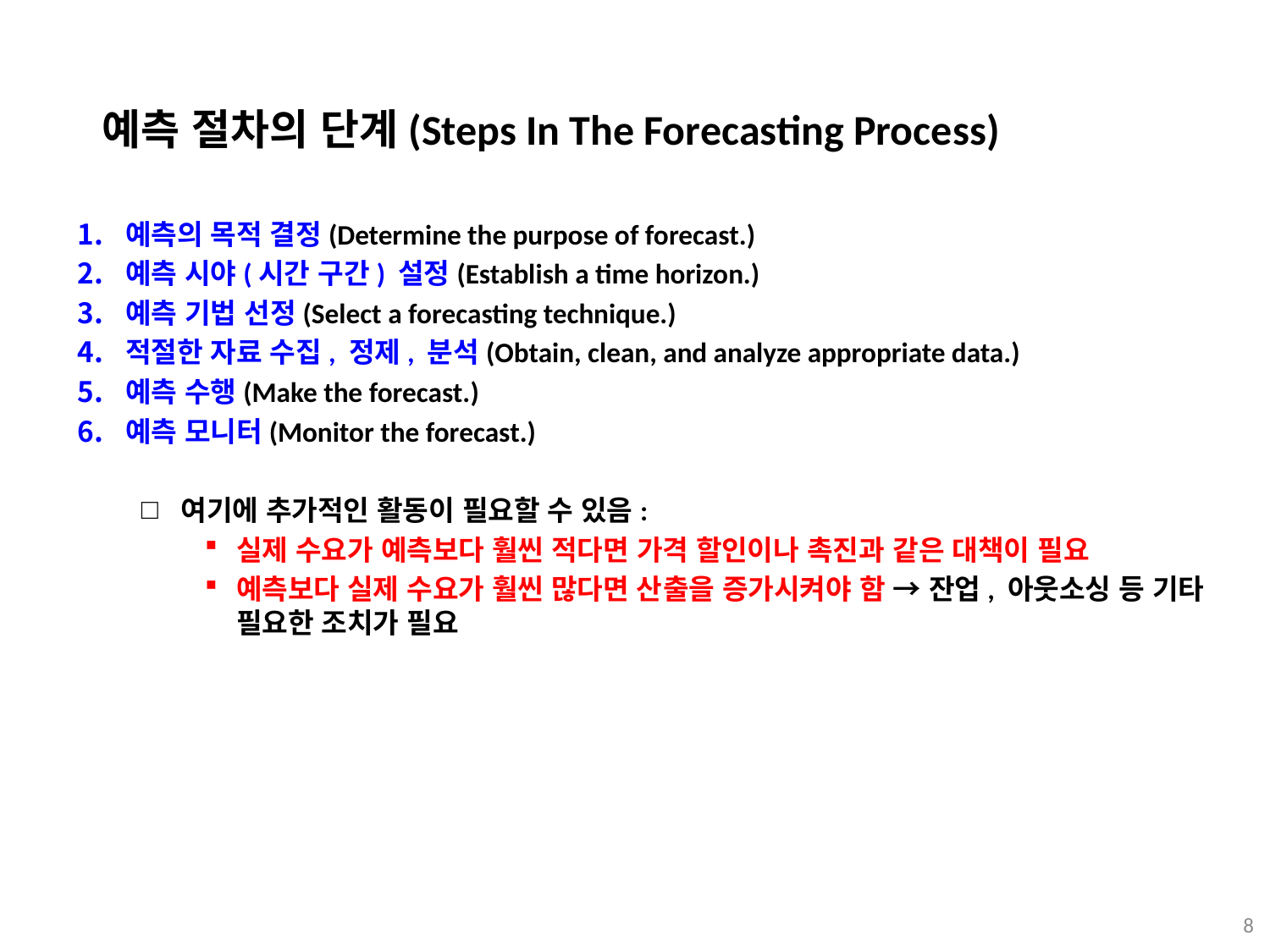

예측 절차의 단계(Steps In The Forecasting Process)
예측의 목적 결정(Determine the purpose of forecast.)
예측 시야(시간 구간) 설정(Establish a time horizon.)
예측 기법 선정(Select a forecasting technique.)
적절한 자료 수집, 정제, 분석(Obtain, clean, and analyze appropriate data.)
예측 수행(Make the forecast.)
예측 모니터(Monitor the forecast.)

여기에 추가적인 활동이 필요할 수 있음:
실제 수요가 예측보다 훨씬 적다면 가격 할인이나 촉진과 같은 대책이 필요
예측보다 실제 수요가 훨씬 많다면 산출을 증가시켜야 함 → 잔업, 아웃소싱 등 기타 필요한 조치가 필요

8